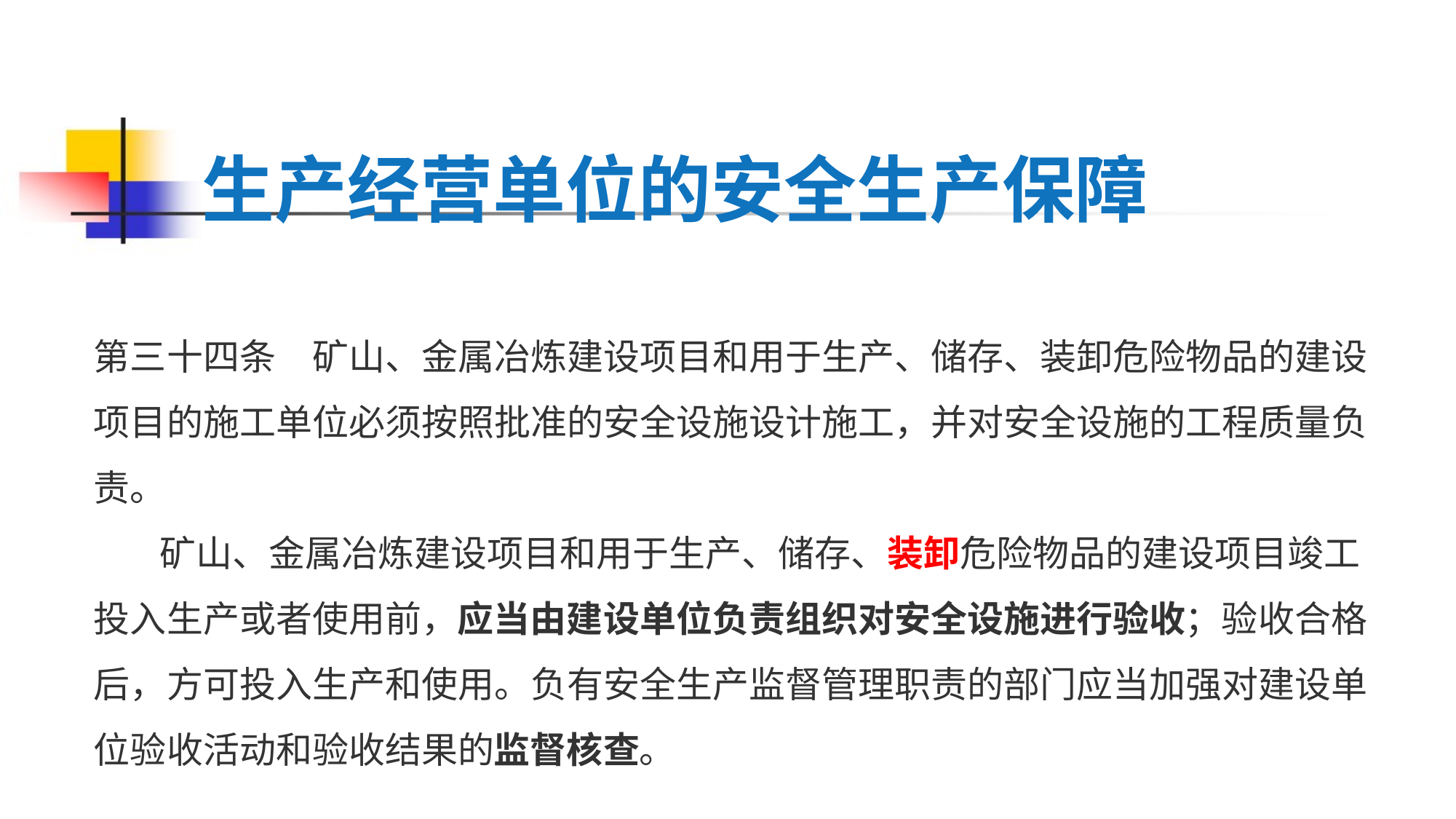

生产经营单位的安全生产保障
第三十四条　矿山、金属冶炼建设项目和用于生产、储存、装卸危险物品的建设项目的施工单位必须按照批准的安全设施设计施工，并对安全设施的工程质量负责。
       矿山、金属冶炼建设项目和用于生产、储存、装卸危险物品的建设项目竣工投入生产或者使用前，应当由建设单位负责组织对安全设施进行验收；验收合格后，方可投入生产和使用。负有安全生产监督管理职责的部门应当加强对建设单位验收活动和验收结果的监督核查。